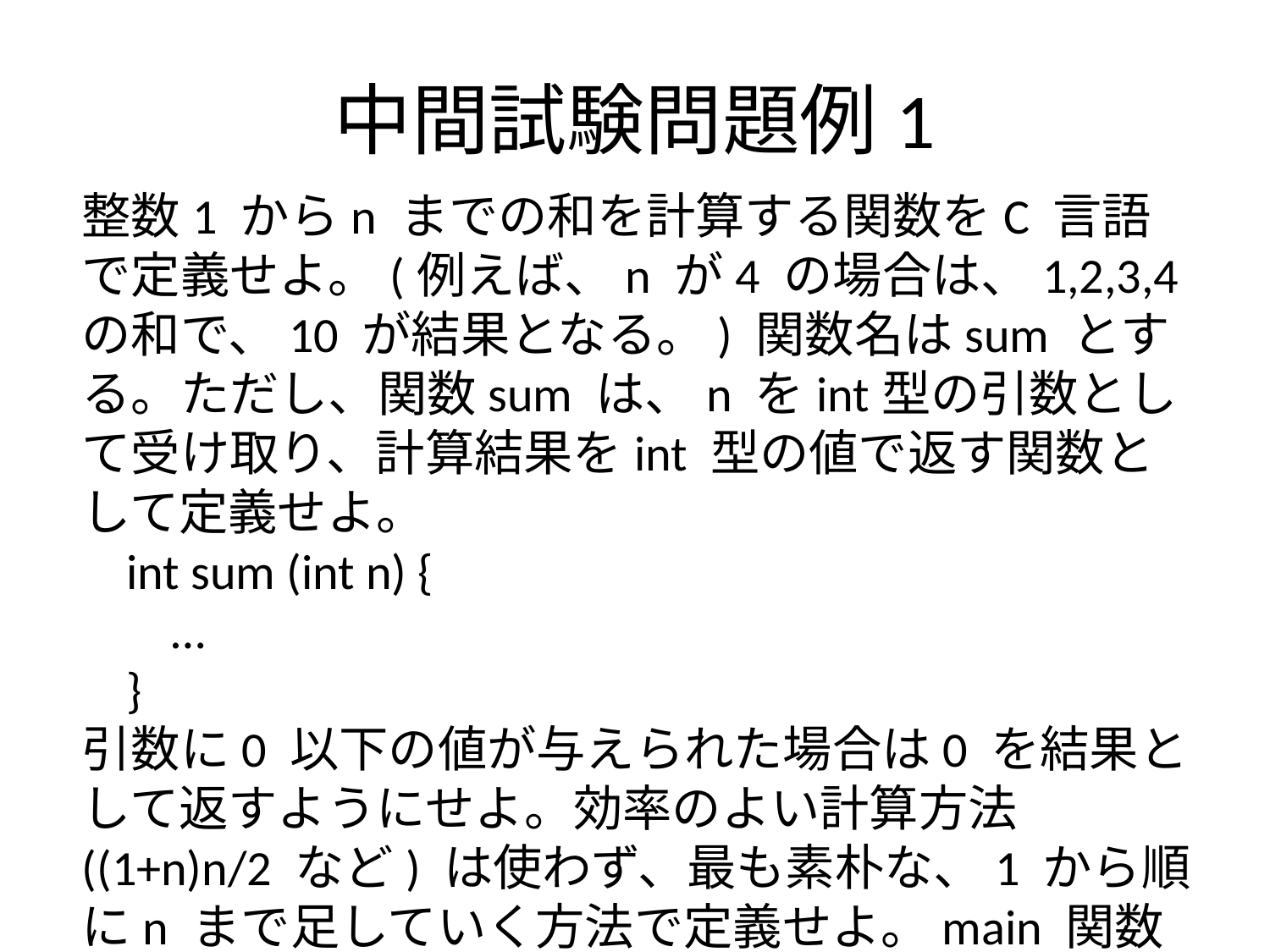

# 中間試験問題例1
整数1 からn までの和を計算する関数をC 言語で定義せよ。(例えば、n が4 の場合は、1,2,3,4 の和で、10 が結果となる。) 関数名はsum とする。ただし、関数sum は、n をint型の引数として受け取り、計算結果をint 型の値で返す関数として定義せよ。
    int sum (int n) {
        …
    }
引数に0 以下の値が与えられた場合は0 を結果として返すようにせよ。効率のよい計算方法((1+n)n/2 など) は使わず、最も素朴な、1 から順にn まで足していく方法で定義せよ。main 関数の定義は不要である。